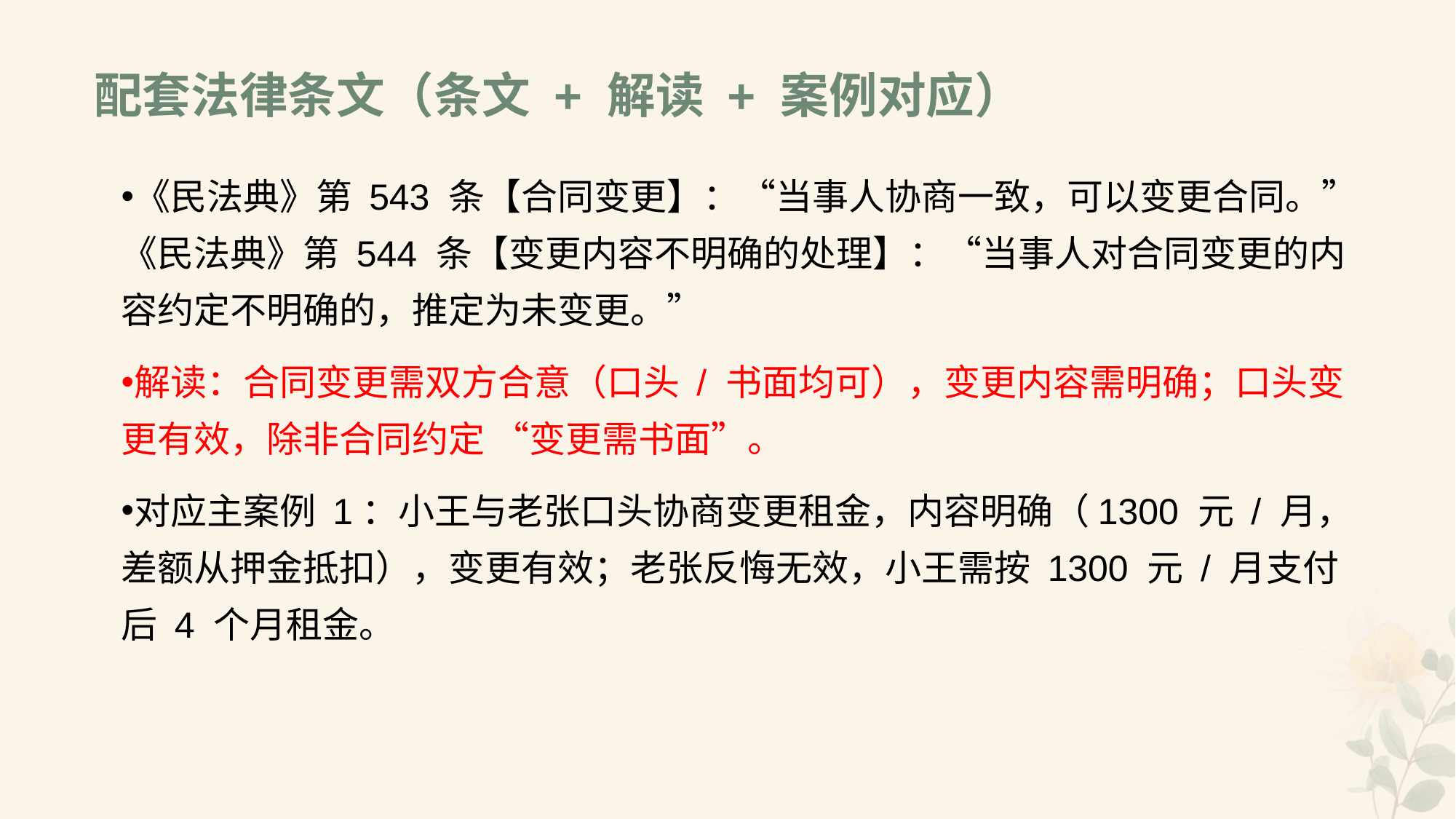

# 配套法律条文（条文 + 解读 + 案例对应）
《民法典》第 543 条【合同变更】：“当事人协商一致，可以变更合同。”《民法典》第 544 条【变更内容不明确的处理】：“当事人对合同变更的内容约定不明确的，推定为未变更。”
解读：合同变更需双方合意（口头 / 书面均可），变更内容需明确；口头变更有效，除非合同约定 “变更需书面”。
对应主案例 1：小王与老张口头协商变更租金，内容明确（1300 元 / 月，差额从押金抵扣），变更有效；老张反悔无效，小王需按 1300 元 / 月支付后 4 个月租金。